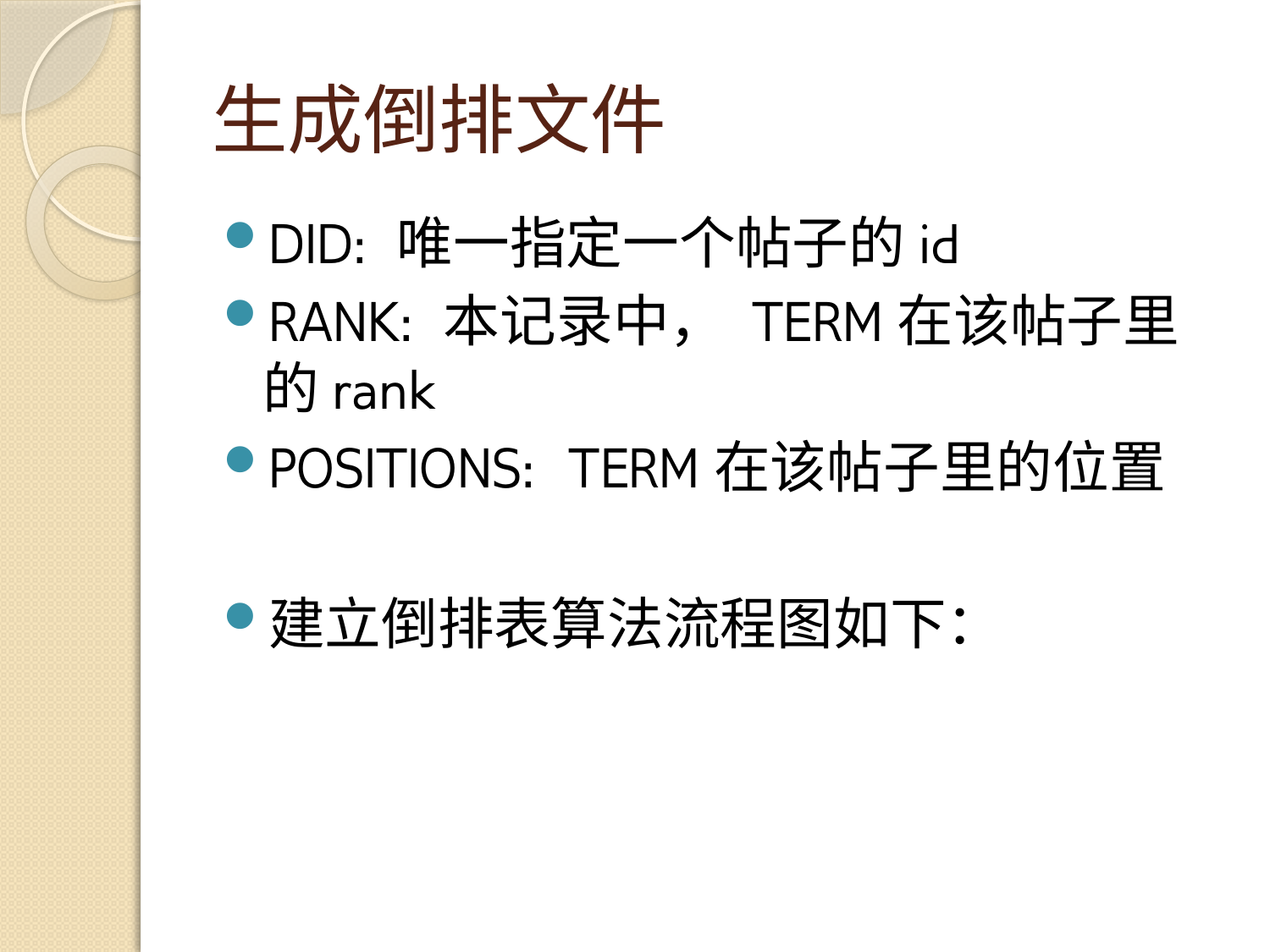

# 生成倒排文件
DID: 唯一指定一个帖子的id
RANK: 本记录中， TERM在该帖子里的rank
POSITIONS:  TERM在该帖子里的位置

建立倒排表算法流程图如下：